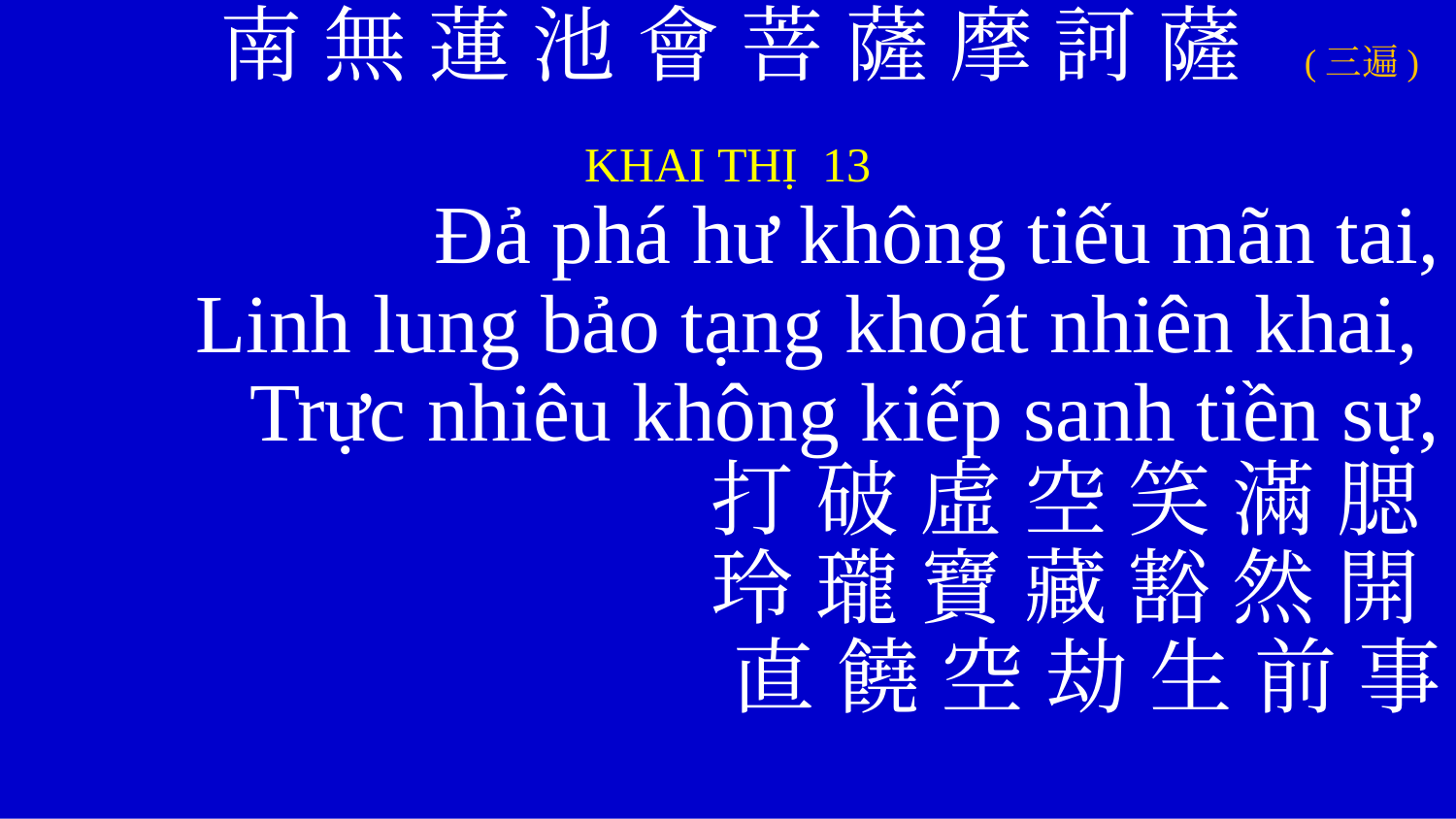

Nam Mô Liên Trì Hội Bồ Tát Ma Ha Tát (3 lần)
南 無 蓮 池 會 菩 薩 摩 訶 薩  (三遍)

KHAI THỊ  13
	Đả phá hư không tiếu mãn tai,
	Linh lung bảo tạng khoát nhiên khai,
	Trực nhiêu không kiếp sanh tiền sự,
	打 破 虛 空 笑 滿 腮
	玲 瓏 寶 藏 豁 然 開
	直 饒 空 劫 生 前 事